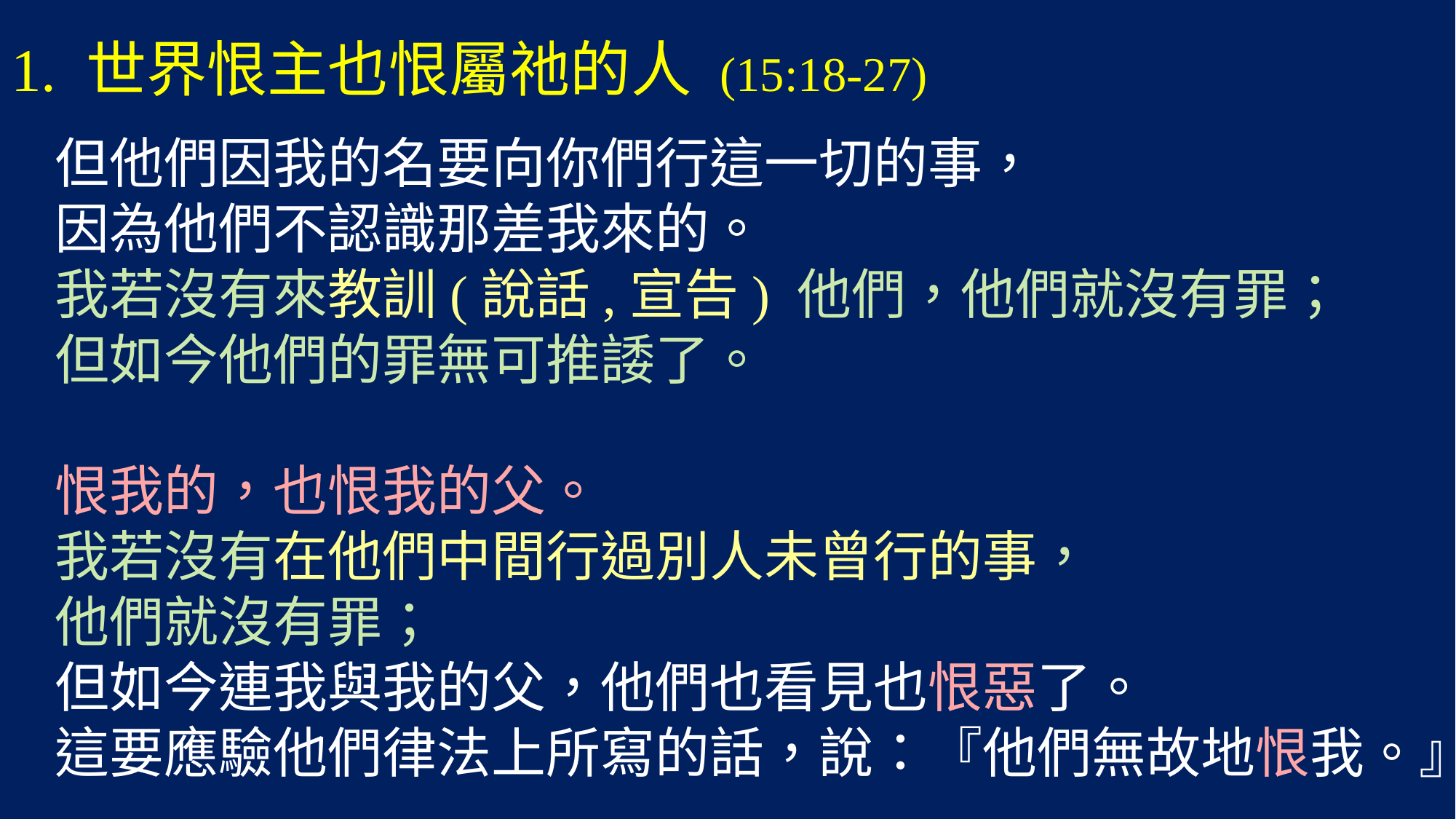

# 1. 世界恨主也恨屬祂的人 (15:18-27)
但他們因我的名要向你們行這一切的事，
因為他們不認識那差我來的。
我若沒有來教訓(說話,宣告) 他們，他們就沒有罪；
但如今他們的罪無可推諉了。

恨我的，也恨我的父。
我若沒有在他們中間行過別人未曾行的事，
他們就沒有罪；
但如今連我與我的父，他們也看見也恨惡了。
這要應驗他們律法上所寫的話，說：『他們無故地恨我。』